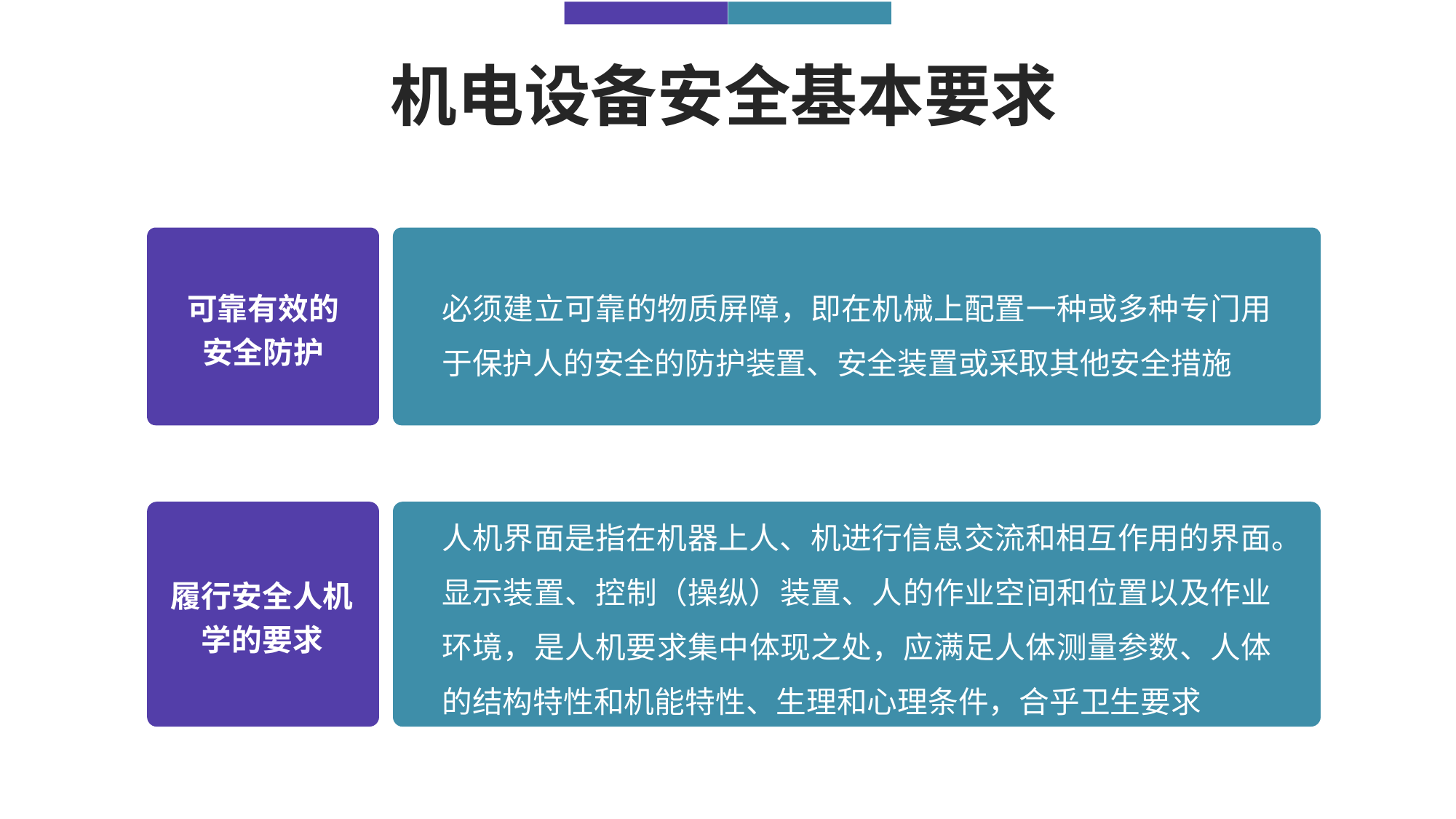

机电设备安全基本要求

必须建立可靠的物质屏障，即在机械上配置一种或多种专门用于保护人的安全的防护装置、安全装置或采取其他安全措施
可靠有效的安全防护
人机界面是指在机器上人、机进行信息交流和相互作用的界面。显示装置、控制（操纵）装置、人的作业空间和位置以及作业环境，是人机要求集中体现之处，应满足人体测量参数、人体的结构特性和机能特性、生理和心理条件，合乎卫生要求

履行安全人机学的要求